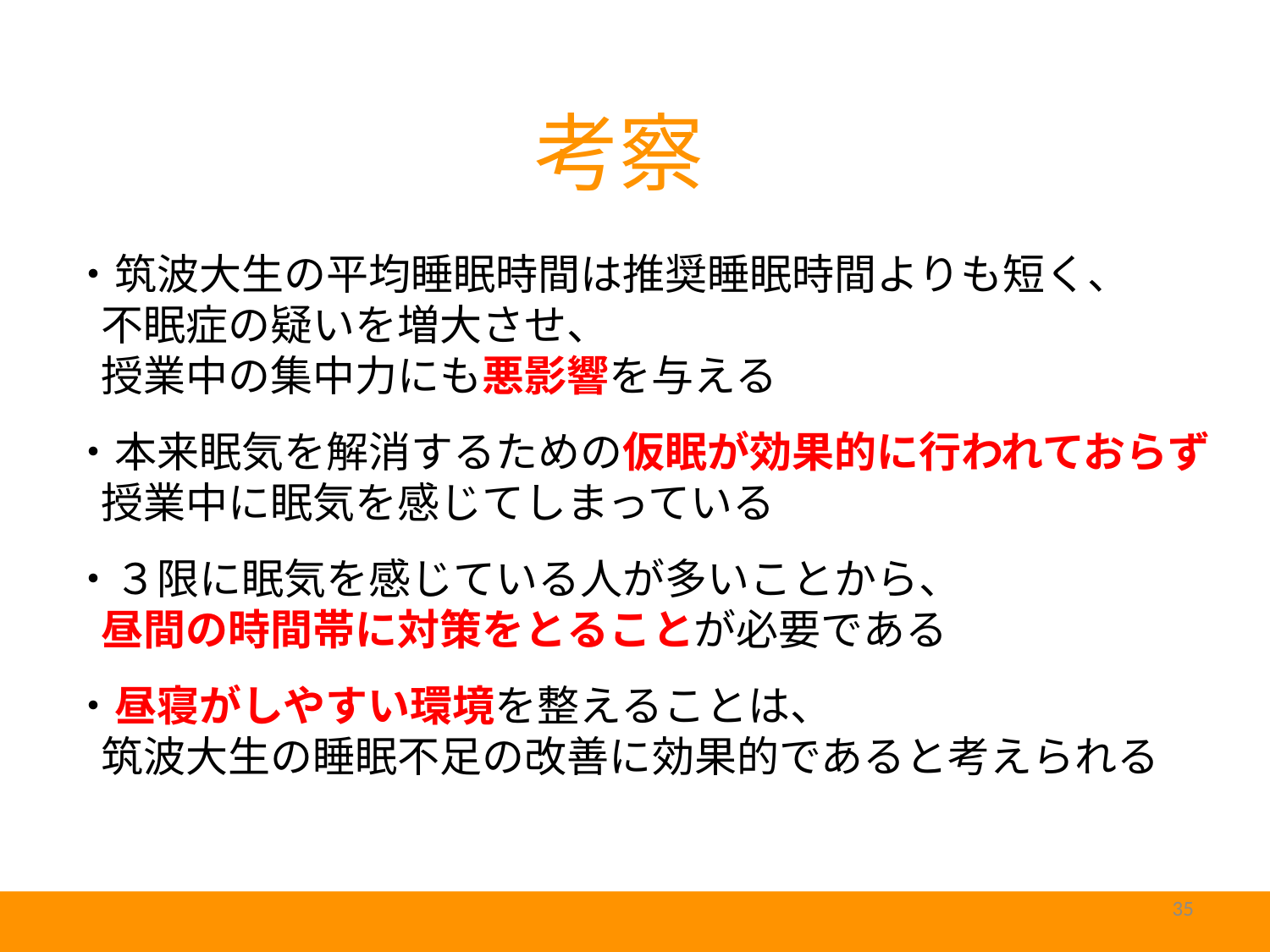

考察
・筑波大生の平均睡眠時間は推奨睡眠時間よりも短く、
  不眠症の疑いを増大させ、
  授業中の集中力にも悪影響を与える

・本来眠気を解消するための仮眠が効果的に行われておらず
  授業中に眠気を感じてしまっている

・３限に眠気を感じている人が多いことから、
  昼間の時間帯に対策をとることが必要である

・昼寝がしやすい環境を整えることは、
  筑波大生の睡眠不足の改善に効果的であると考えられる
35